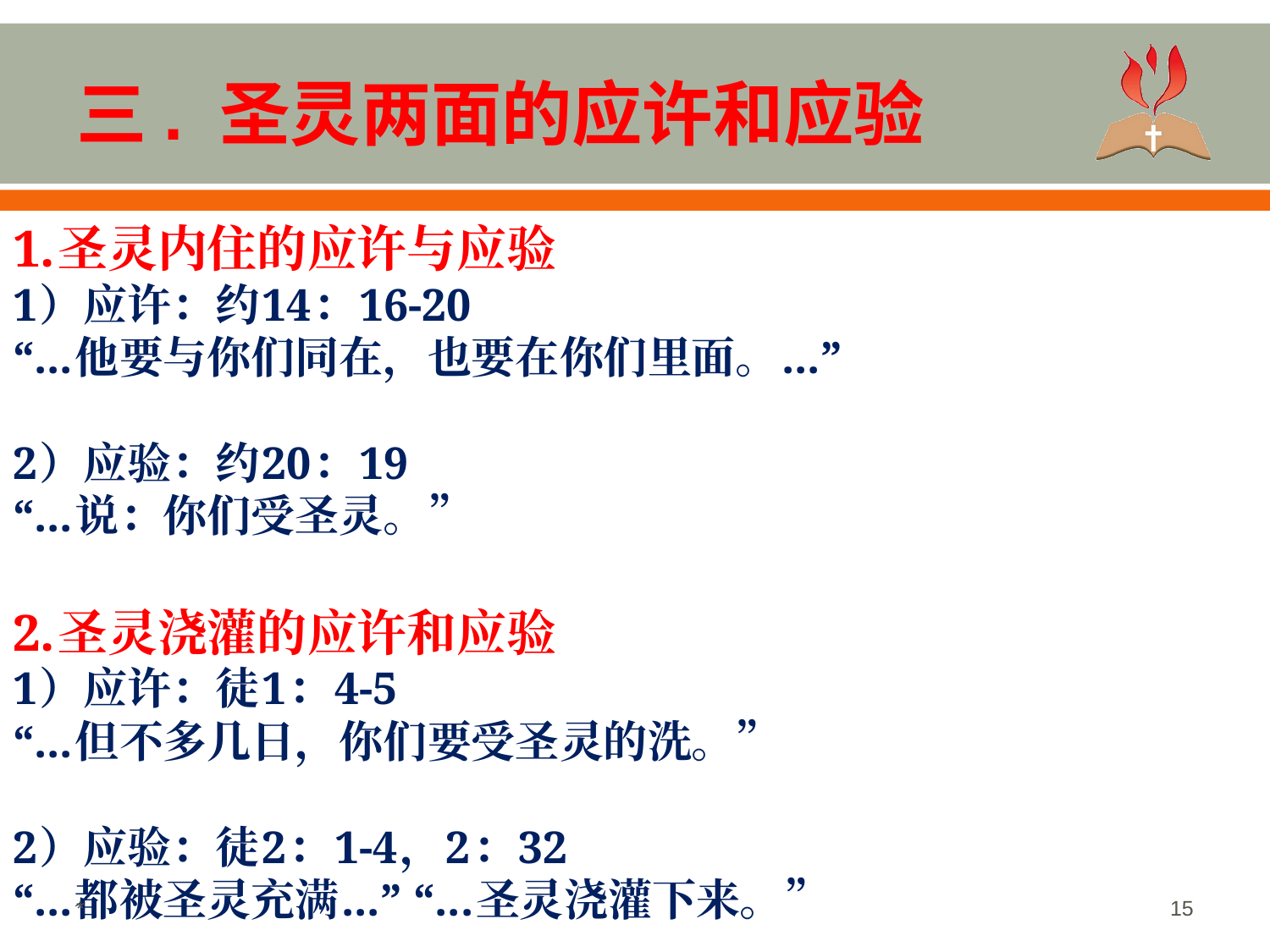

三. 圣灵两面的应许和应验
1.圣灵内住的应许与应验
1）应许：约14：16-20
“...他要与你们同在，也要在你们里面。...”

2）应验：约20：19
“...说：你们受圣灵。”

2.圣灵浇灌的应许和应验
1）应许：徒1：4-5
“...但不多几日，你们要受圣灵的洗。”

2）应验：徒2：1-4，2：32
“...都被圣灵充满...” “...圣灵浇灌下来。”

*
15